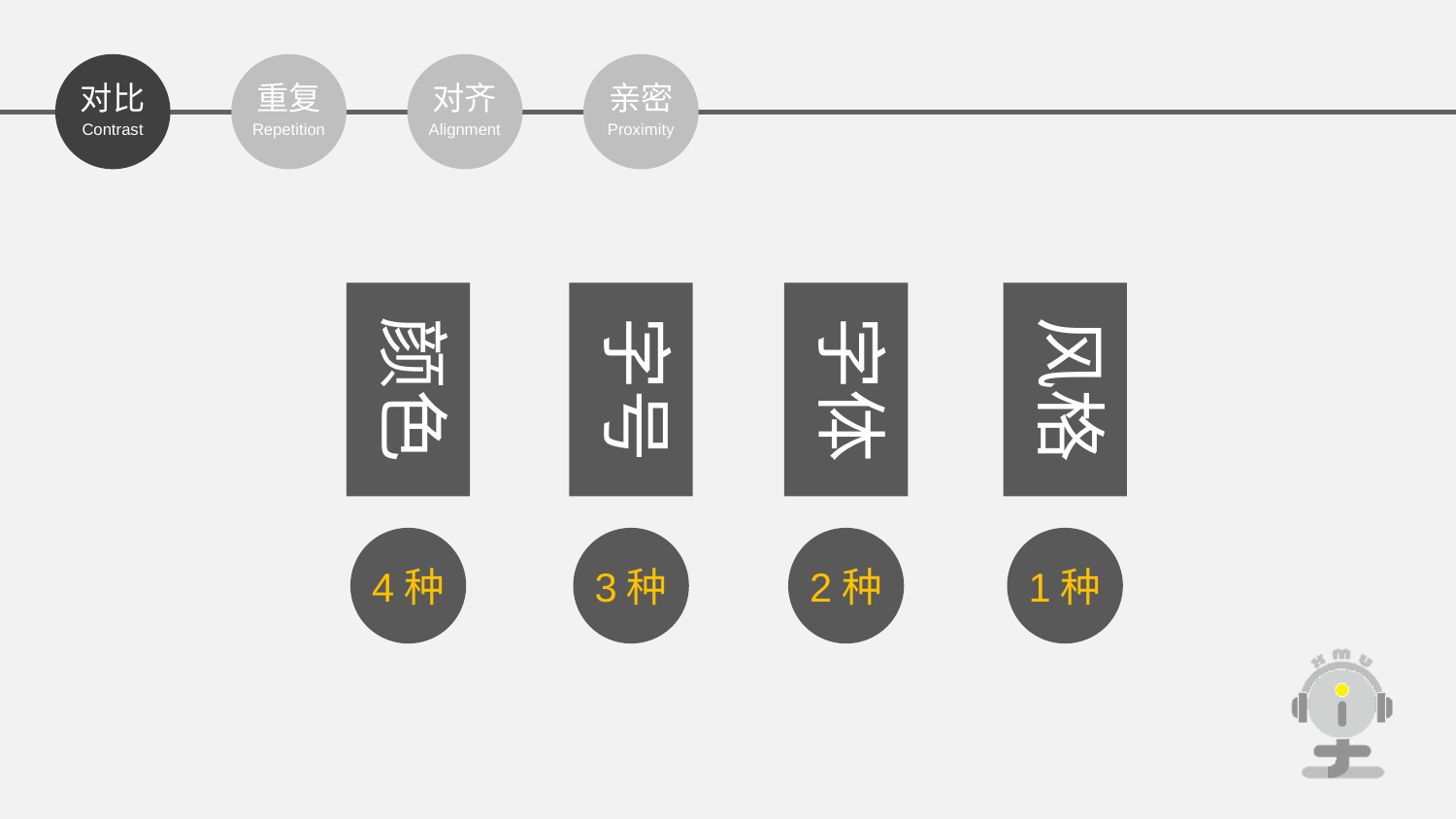

对比
Contrast

重复
Repetition

对齐
Alignment

亲密
Proximity

颜色

4种

字号

3种

字体

2种

风格

1种